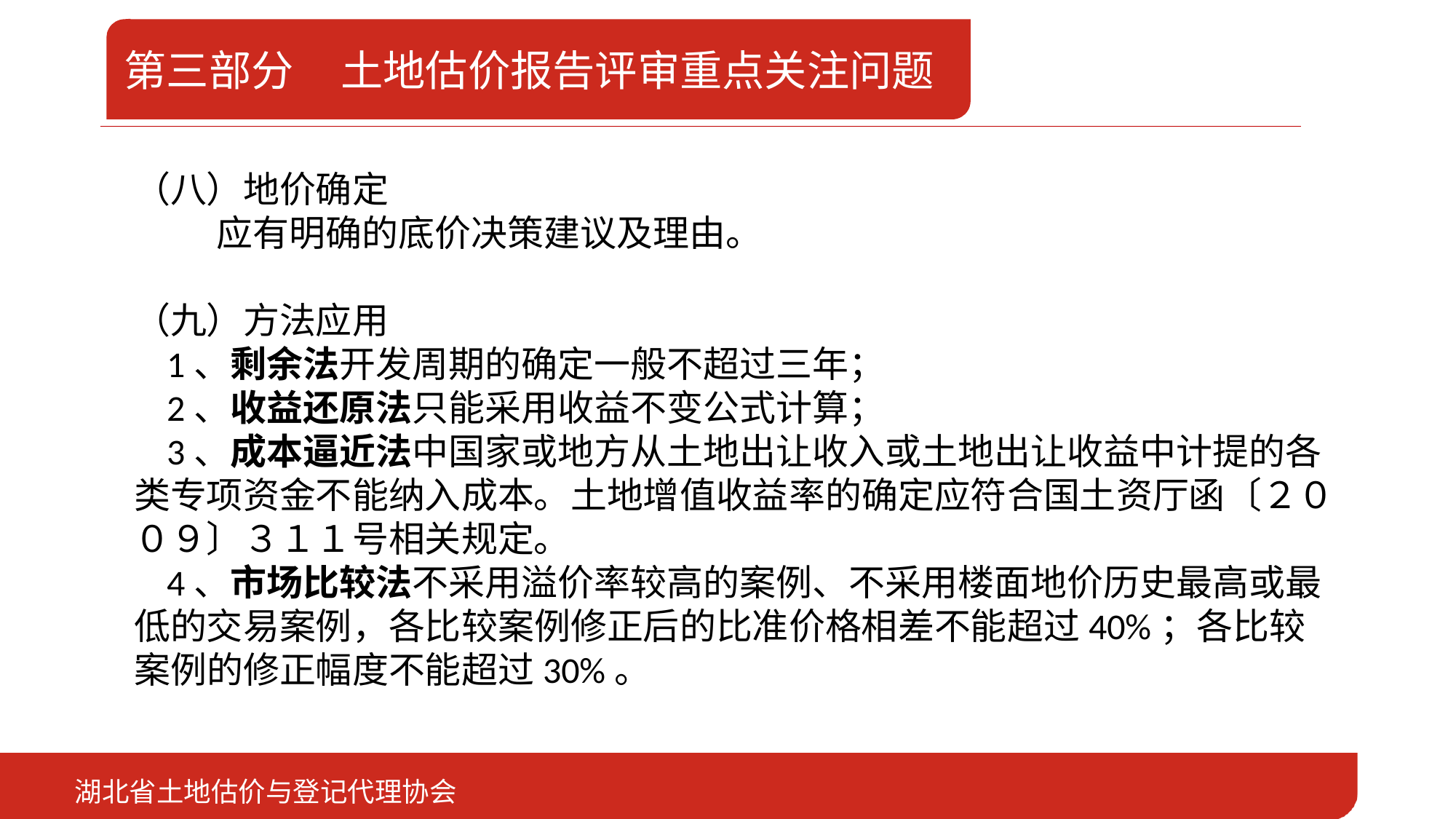

第三部分     土地估价报告评审重点关注问题
# 二、存量房（已领取产权证）抵押
（八）地价确定
         应有明确的底价决策建议及理由。

（九）方法应用
    1、剩余法开发周期的确定一般不超过三年；
    2、收益还原法只能采用收益不变公式计算；
    3、成本逼近法中国家或地方从土地出让收入或土地出让收益中计提的各类专项资金不能纳入成本。土地增值收益率的确定应符合国土资厅函〔２００９〕３１１号相关规定。
    4、市场比较法不采用溢价率较高的案例、不采用楼面地价历史最高或最低的交易案例，各比较案例修正后的比准价格相差不能超过40%；各比较案例的修正幅度不能超过30%。
11